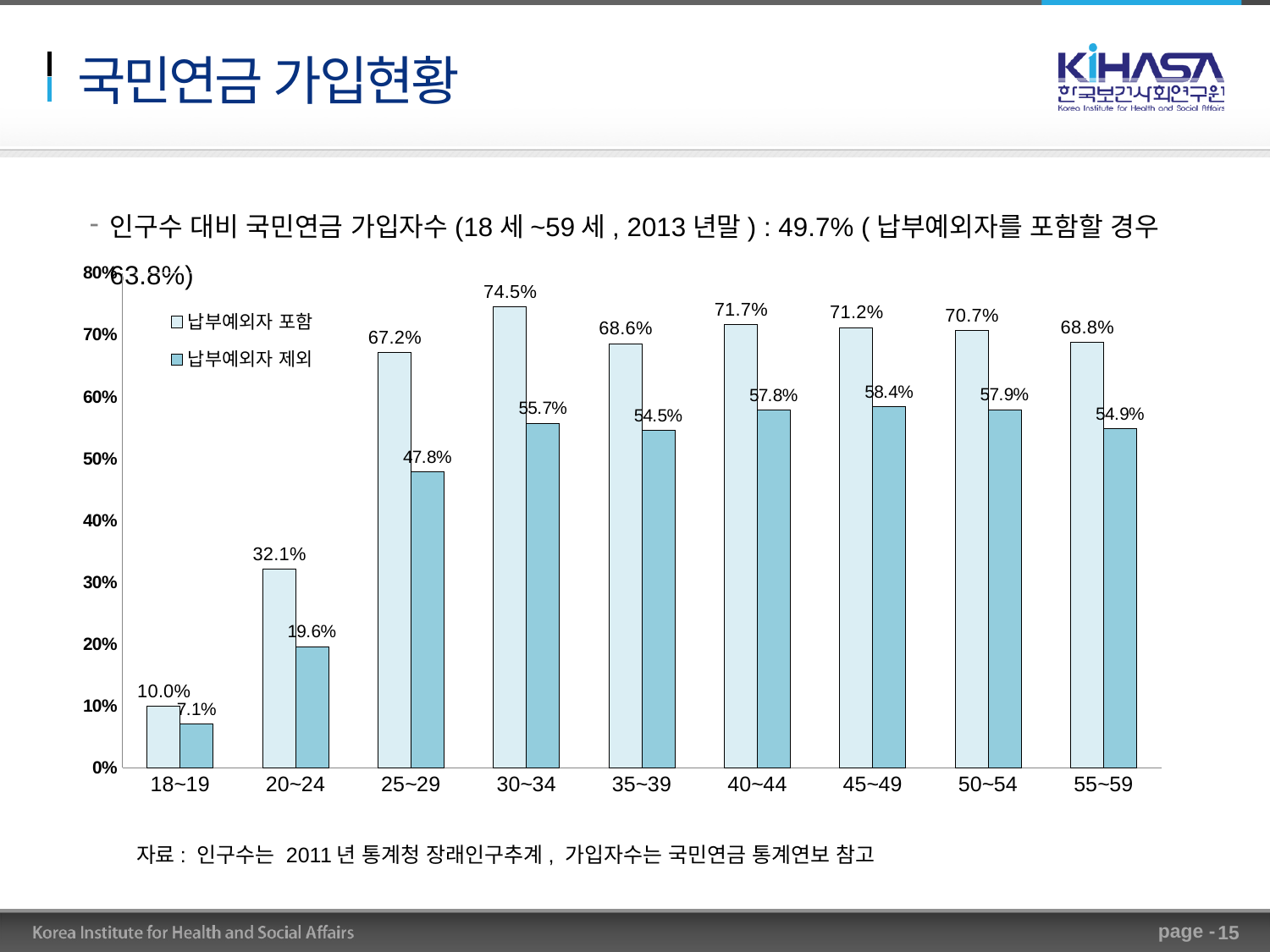

# 국민연금 가입현황
인구수 대비 국민연금 가입자수(18세~59세, 2013년말) : 49.7% (납부예외자를 포함할 경우 63.8%)

### Chart

| Category |  |  |
|---|---|---|
| 18~19 | 0.09955971436883757 | 0.07112622097528237 |
| 20~24 | 0.3210306640544602 | 0.1960961128455427 |
| 25~29 | 0.6715653145757636 | 0.4782236985861367 |
| 30~34 | 0.745122104874185 | 0.5570827898786169 |
| 35~39 | 0.6857702084876407 | 0.5452574779527516 |
| 40~44 | 0.7165471043126405 | 0.5784854380627157 |
| 45~49 | 0.7116071960194306 | 0.5840227039721082 |
| 50~54 | 0.7070939657223906 | 0.5793846641514829 |
| 55~59 | 0.6875213343755617 | 0.5485615833792843 |
  자료: 인구수는 2011년 통계청 장래인구추계, 가입자수는 국민연금 통계연보 참고
15